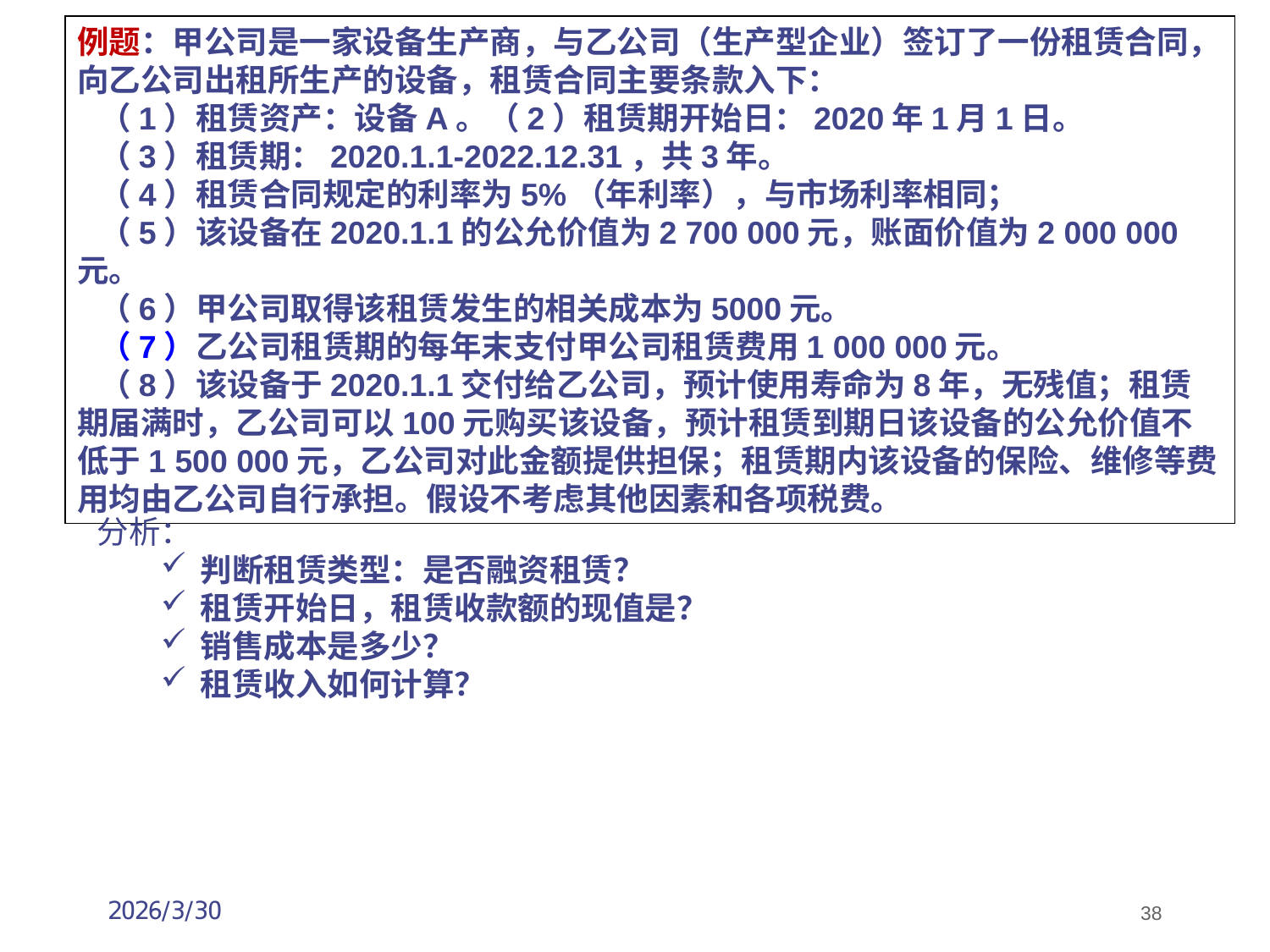

例题：甲公司是一家设备生产商，与乙公司（生产型企业）签订了一份租赁合同，向乙公司出租所生产的设备，租赁合同主要条款入下：
  （1）租赁资产：设备A。（2）租赁期开始日：2020年1月1日。
  （3）租赁期：2020.1.1-2022.12.31，共3年。
  （4）租赁合同规定的利率为5%（年利率），与市场利率相同；
  （5）该设备在2020.1.1的公允价值为2 700 000元，账面价值为2 000 000元。
  （6）甲公司取得该租赁发生的相关成本为5000元。
  （7）乙公司租赁期的每年末支付甲公司租赁费用1 000 000元。
  （8）该设备于2020.1.1交付给乙公司，预计使用寿命为8年，无残值；租赁期届满时，乙公司可以100元购买该设备，预计租赁到期日该设备的公允价值不低于1 500 000元，乙公司对此金额提供担保；租赁期内该设备的保险、维修等费用均由乙公司自行承担。假设不考虑其他因素和各项税费。
分析：
判断租赁类型：是否融资租赁？
租赁开始日，租赁收款额的现值是？
销售成本是多少？
租赁收入如何计算？
2026/3/30
38